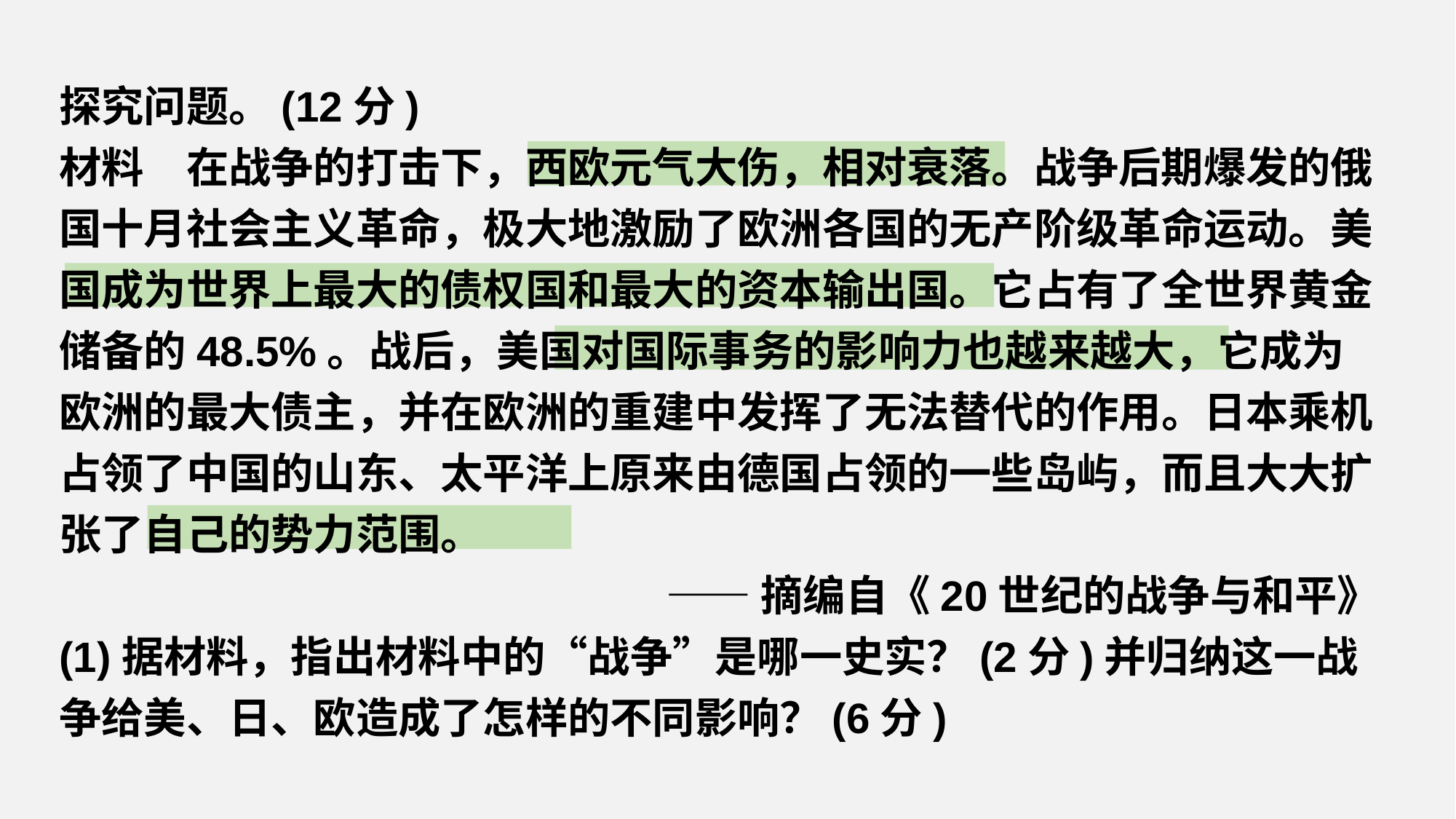

探究问题。(12分)
材料　在战争的打击下，西欧元气大伤，相对衰落。战争后期爆发的俄国十月社会主义革命，极大地激励了欧洲各国的无产阶级革命运动。美国成为世界上最大的债权国和最大的资本输出国。它占有了全世界黄金储备的48.5%。战后，美国对国际事务的影响力也越来越大，它成为欧洲的最大债主，并在欧洲的重建中发挥了无法替代的作用。日本乘机占领了中国的山东、太平洋上原来由德国占领的一些岛屿，而且大大扩张了自己的势力范围。
    ——摘编自《20世纪的战争与和平》
(1)据材料，指出材料中的“战争”是哪一史实？(2分)并归纳这一战争给美、日、欧造成了怎样的不同影响？(6分)